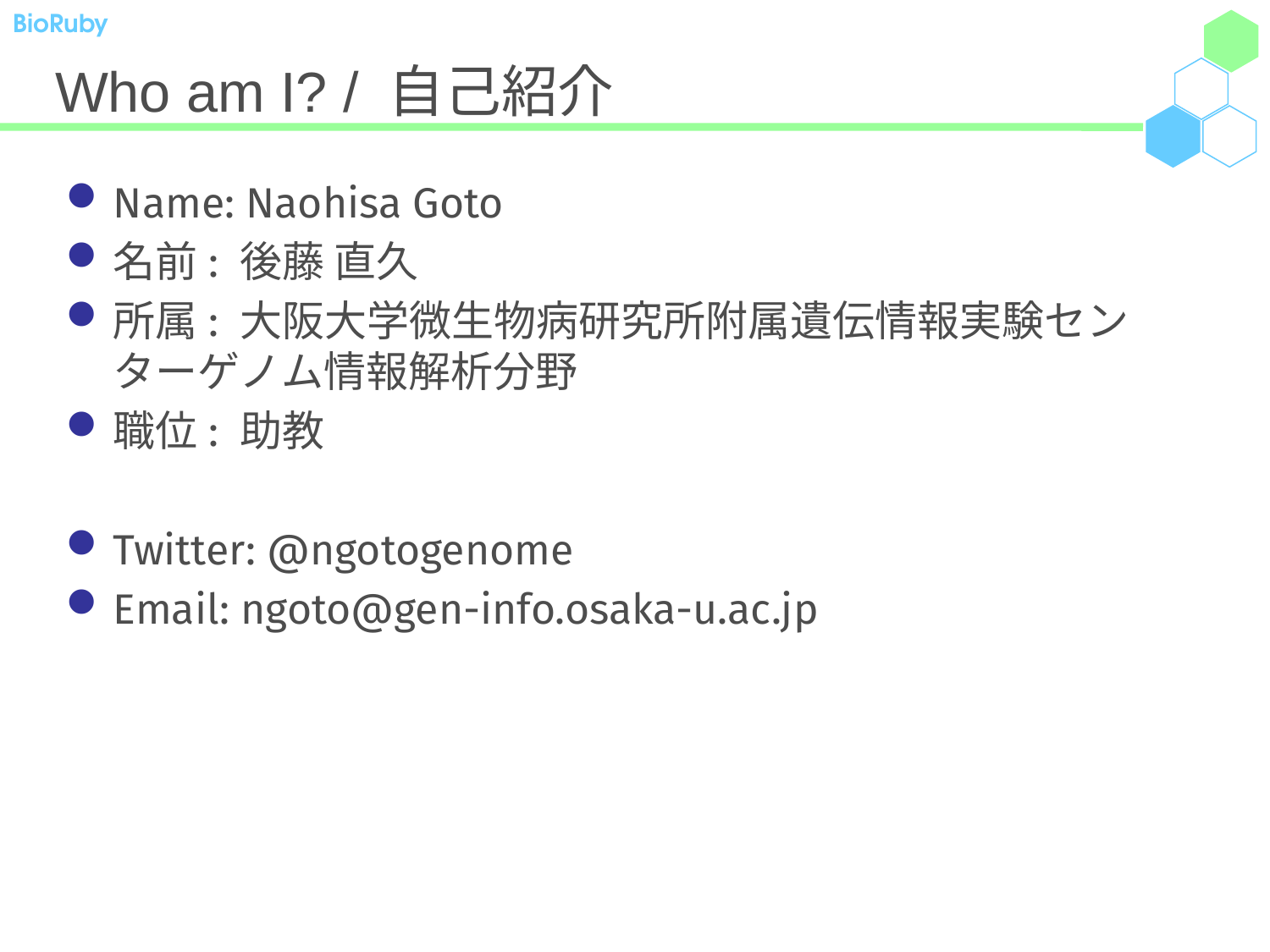

# Who am I? / 自己紹介
Name: Naohisa Goto
名前: 後藤 直久
所属: 大阪大学微生物病研究所附属遺伝情報実験センターゲノム情報解析分野
職位: 助教

Twitter: @ngotogenome
Email: ngoto@gen-info.osaka-u.ac.jp